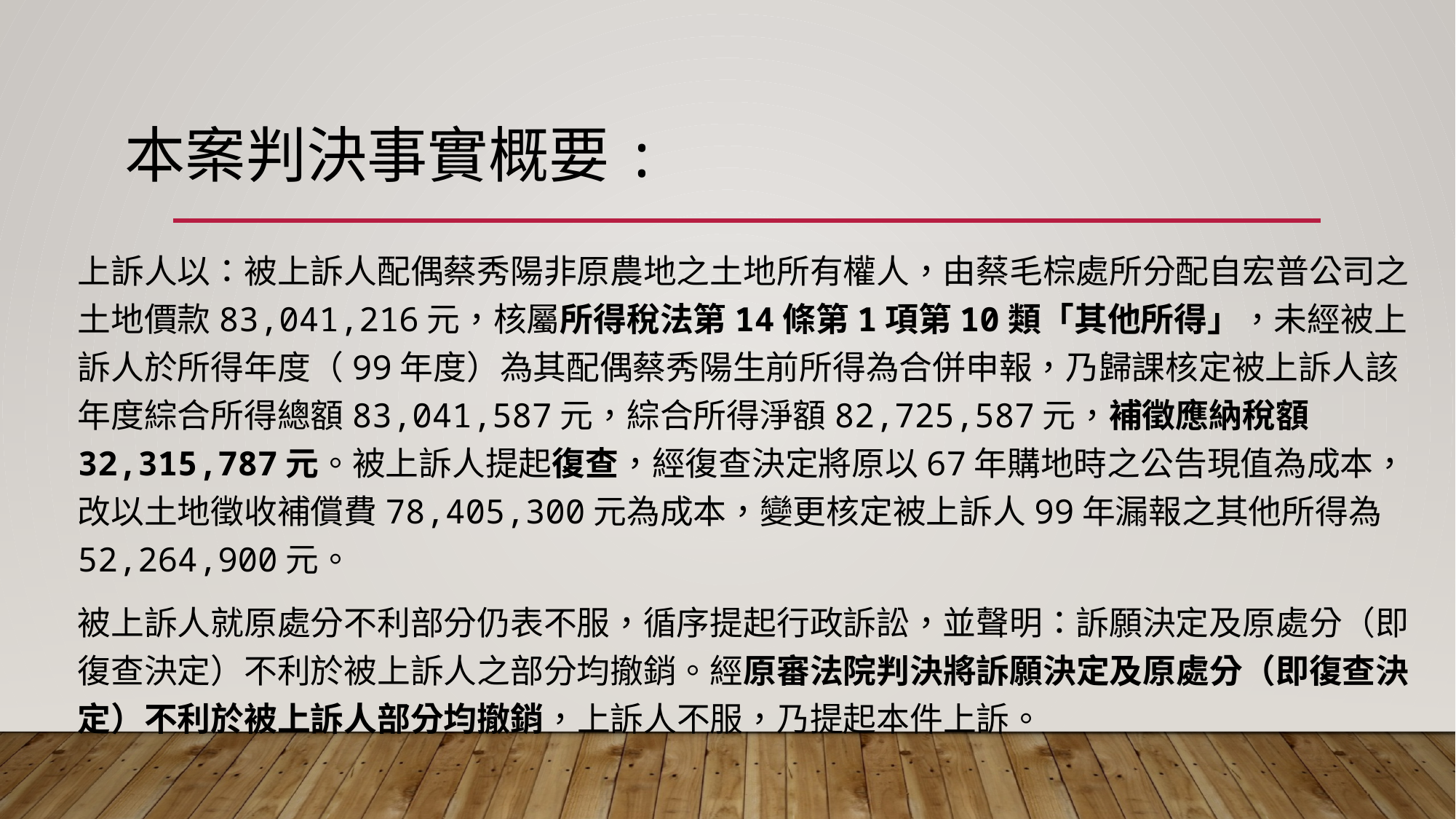

# 本案判決事實概要:
上訴人以：被上訴人配偶蔡秀陽非原農地之土地所有權人，由蔡毛棕處所分配自宏普公司之土地價款83,041,216元，核屬所得稅法第14條第1項第10類「其他所得」，未經被上訴人於所得年度（99年度）為其配偶蔡秀陽生前所得為合併申報，乃歸課核定被上訴人該年度綜合所得總額83,041,587元，綜合所得淨額82,725,587元，補徵應納稅額32,315,787元。被上訴人提起復查，經復查決定將原以67年購地時之公告現值為成本，改以土地徵收補償費78,405,300元為成本，變更核定被上訴人99年漏報之其他所得為52,264,900元。
被上訴人就原處分不利部分仍表不服，循序提起行政訴訟，並聲明：訴願決定及原處分（即復查決定）不利於被上訴人之部分均撤銷。經原審法院判決將訴願決定及原處分（即復查決定）不利於被上訴人部分均撤銷，上訴人不服，乃提起本件上訴。